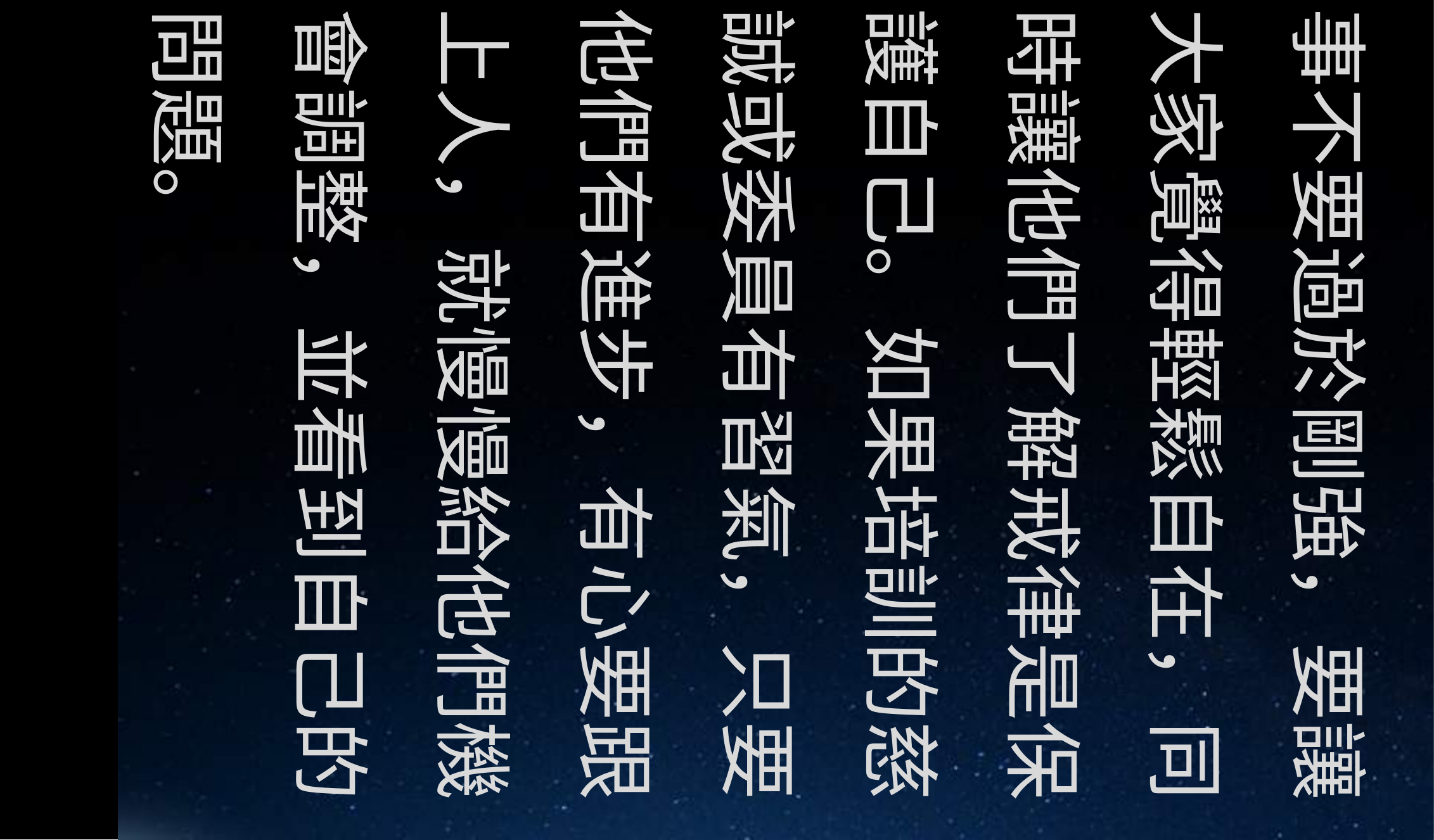

事不要過於剛強，要讓大家覺得輕鬆自在，同時讓他們了解戒律是保護自己。如果培訓的慈誠或委員有習氣，只要他們有進步，有心要跟 上人，就慢慢給他們機會調整，並看到自己的問題。